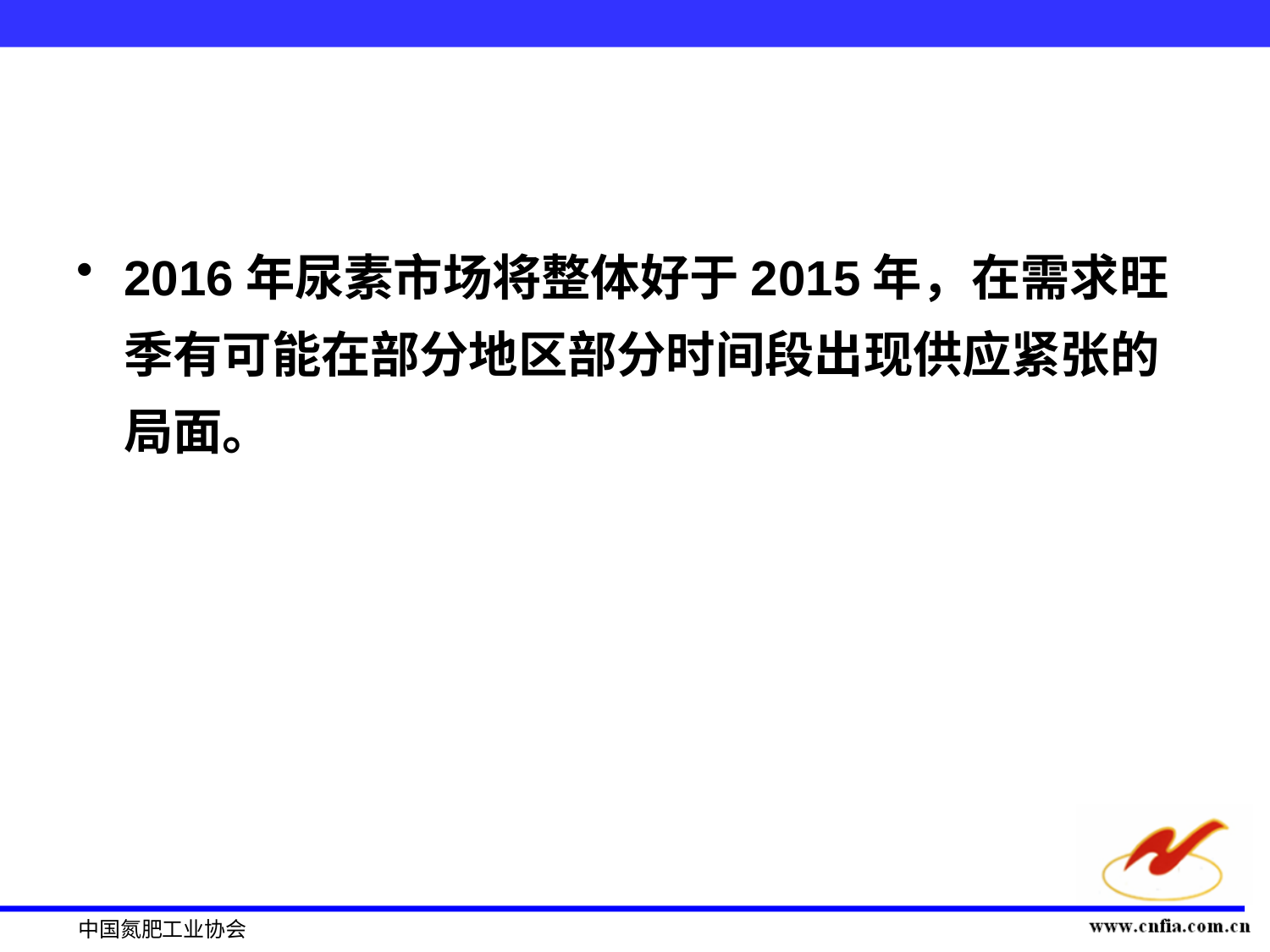

#
2016年尿素市场将整体好于2015年，在需求旺季有可能在部分地区部分时间段出现供应紧张的局面。